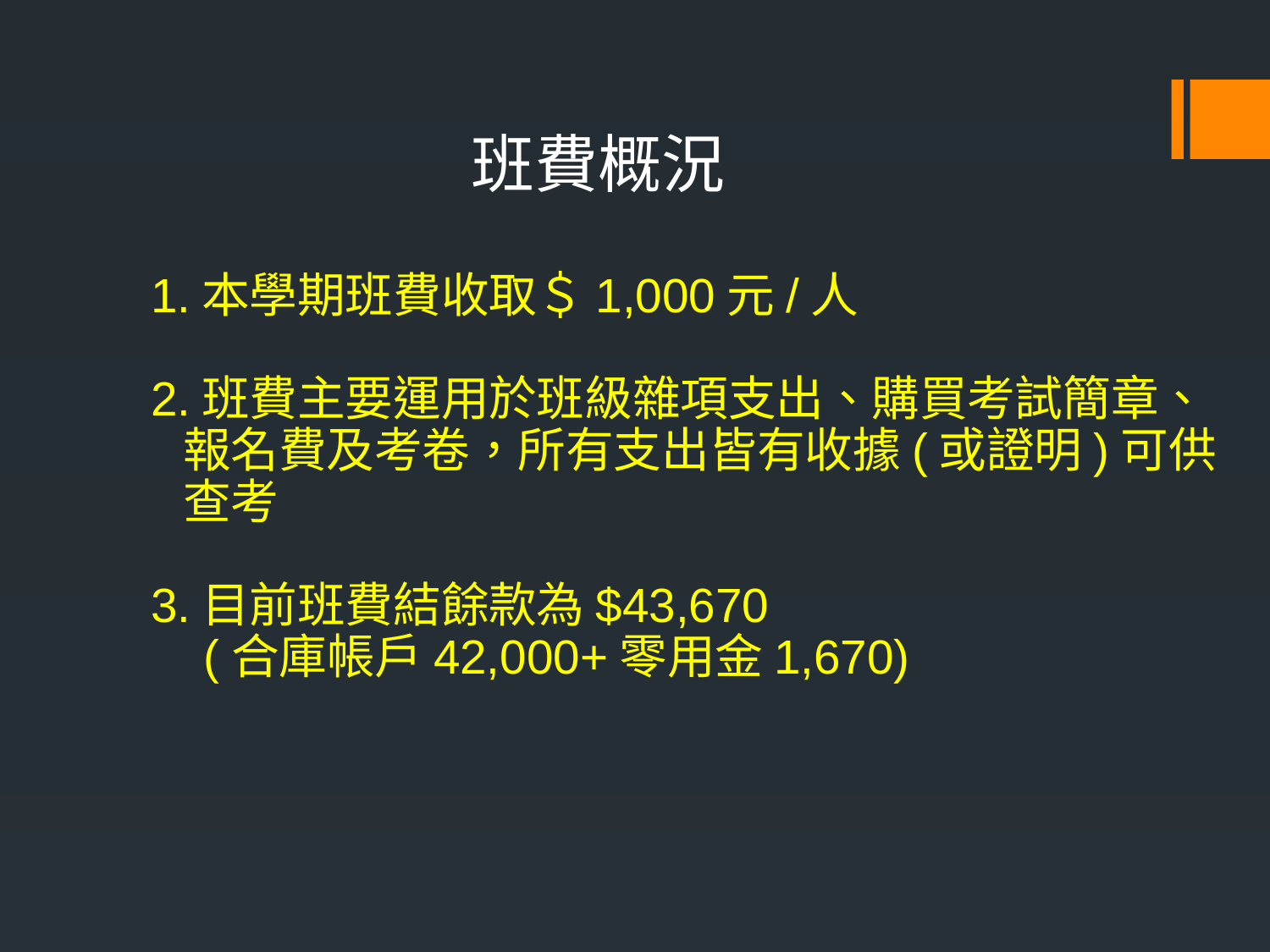

班費概況
# 1.本學期班費收取＄1,000元/人 2.班費主要運用於班級雜項支出、購買考試簡章、 報名費及考卷，所有支出皆有收據(或證明)可供 查考 3.目前班費結餘款為$43,670 (合庫帳戶42,000+零用金1,670)